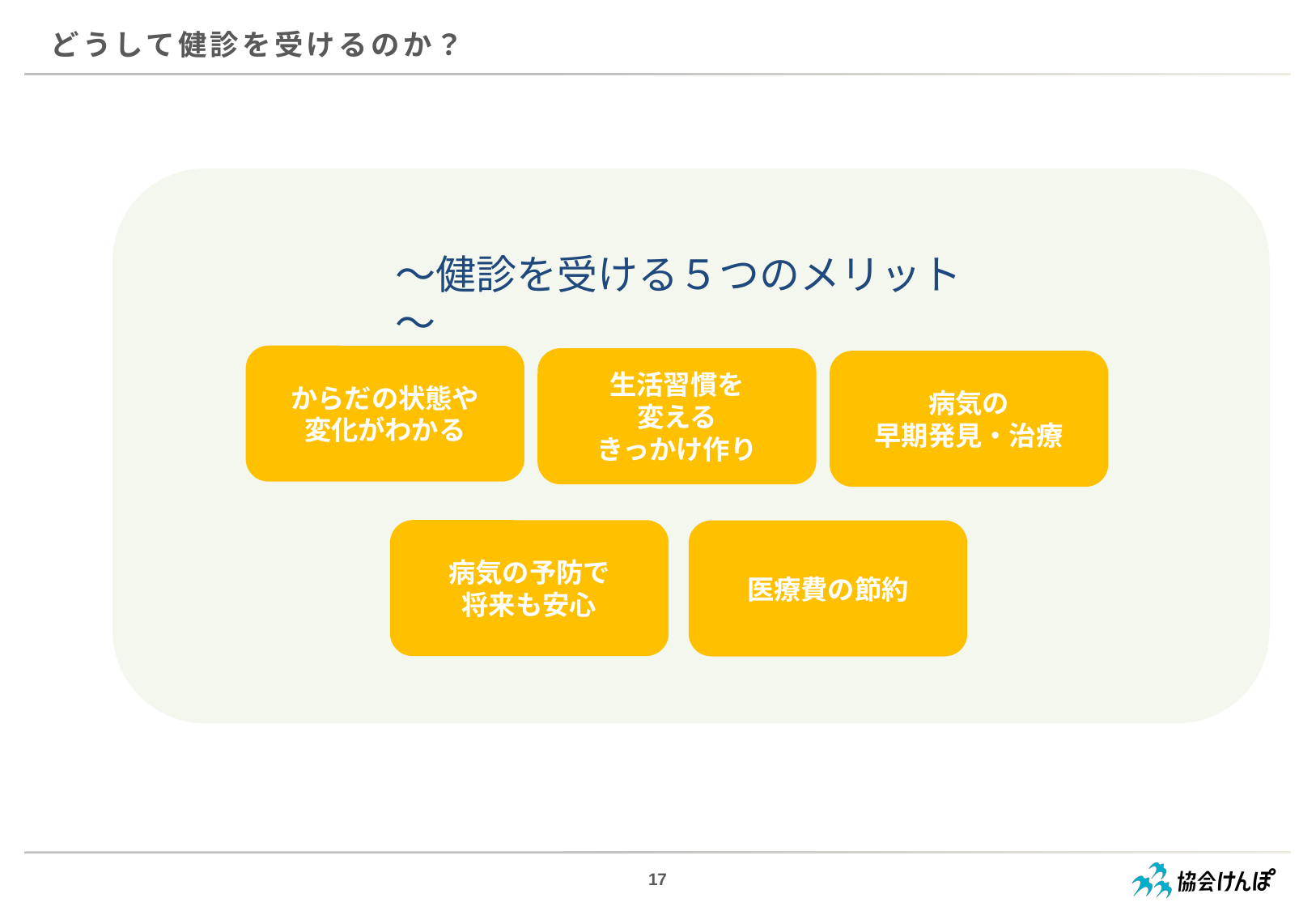

どうして健診を受けるのか？

〜健診を受ける５つのメリット〜
からだの状態や
変化がわかる
生活習慣を
変える
きっかけ作り
病気の
早期発見・治療
病気の予防で
将来も安心
医療費の節約